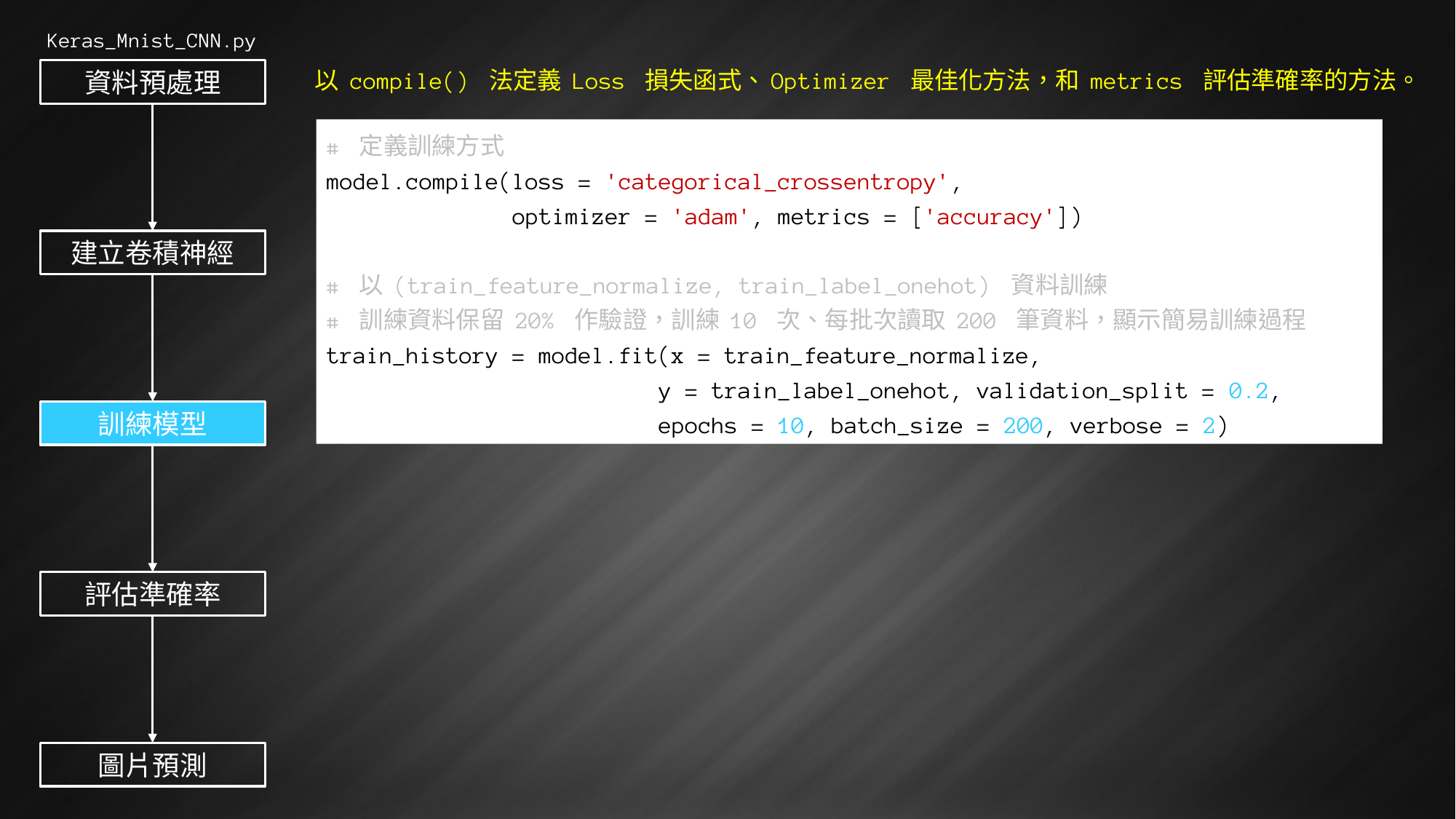

Keras_Mnist_CNN.py
以 compile() 法定義 Loss 損失函式、Optimizer 最佳化方法，和 metrics 評估準確率的方法。
資料預處理
# 定義訓練方式
model.compile(loss = 'categorical_crossentropy',
              optimizer = 'adam', metrics = ['accuracy'])

# 以 (train_feature_normalize, train_label_onehot) 資料訓練
# 訓練資料保留 20% 作驗證，訓練 10 次、每批次讀取 200 筆資料，顯示簡易訓練過程
train_history = model.fit(x = train_feature_normalize,
                         y = train_label_onehot, validation_split = 0.2,
                         epochs = 10, batch_size = 200, verbose = 2)
建立卷積神經
訓練模型
評估準確率
圖片預測